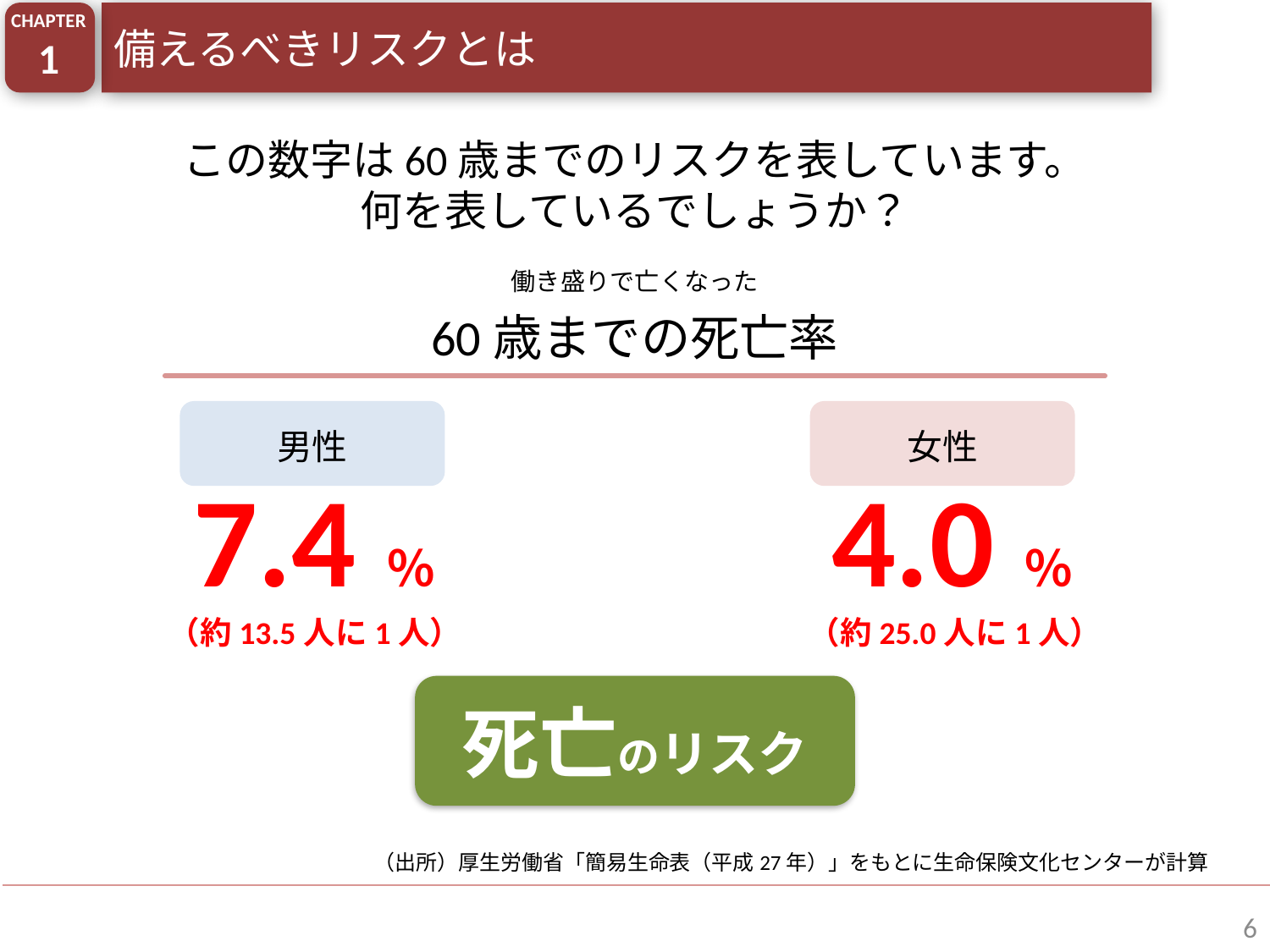

CHAPTER
1
備えるべきリスクとは
この数字は60歳までのリスクを表しています。
何を表しているでしょうか？
働き盛りで亡くなった
60歳までの死亡率
男性
女性
7.4％
（約13.5人に1人）
4.0％
（約25.0人に1人）
死亡のリスク

（出所）厚生労働省「簡易生命表（平成27年）」をもとに生命保険文化センターが計算
6